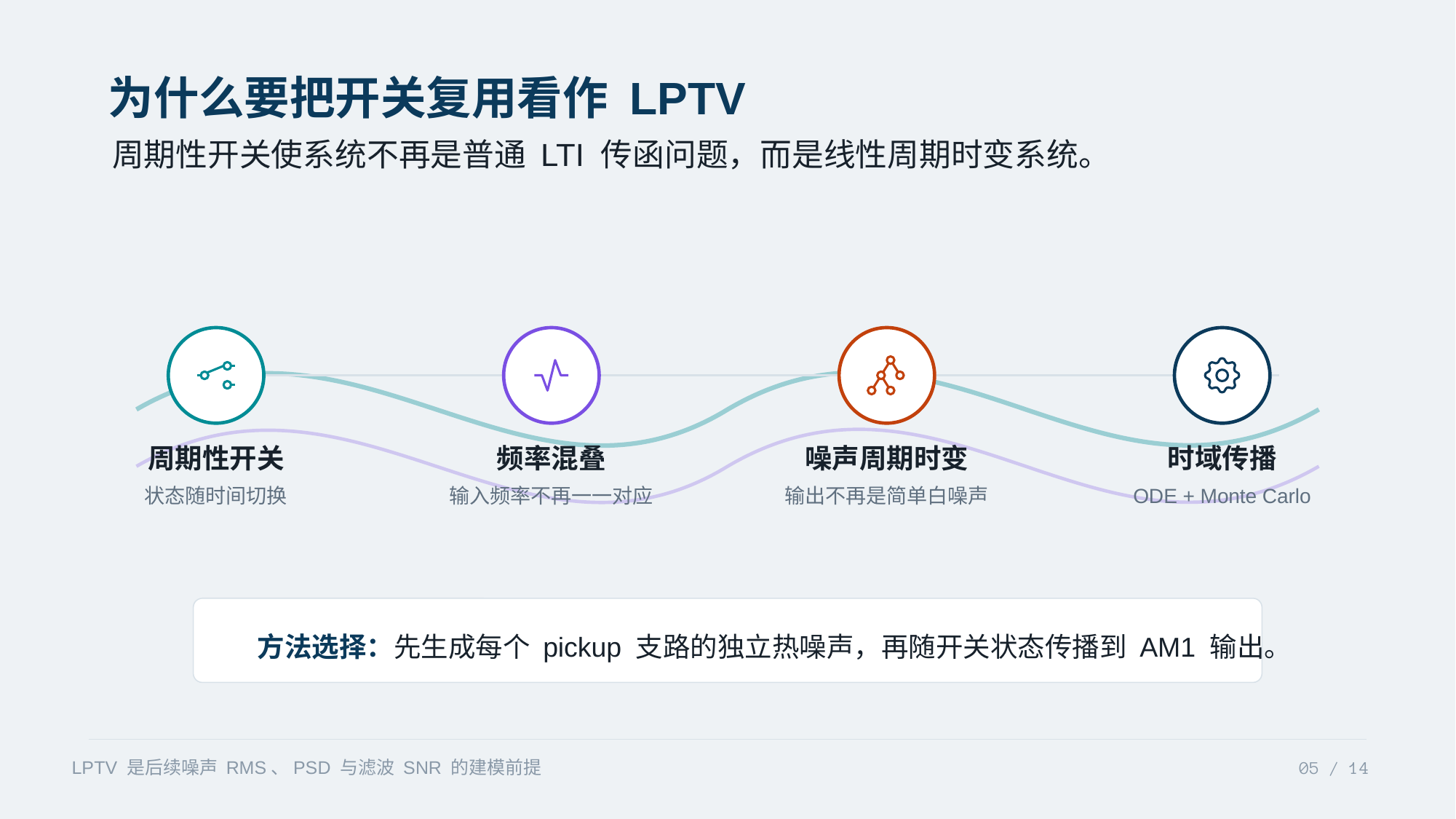

为什么要把开关复用看作 LPTV
周期性开关使系统不再是普通 LTI 传函问题，而是线性周期时变系统。

周期性开关
频率混叠
噪声周期时变
时域传播
状态随时间切换
输入频率不再一一对应
输出不再是简单白噪声
ODE + Monte Carlo

方法选择：先生成每个 pickup 支路的独立热噪声，再随开关状态传播到 AM1 输出。

LPTV 是后续噪声 RMS、PSD 与滤波 SNR 的建模前提
05 / 14